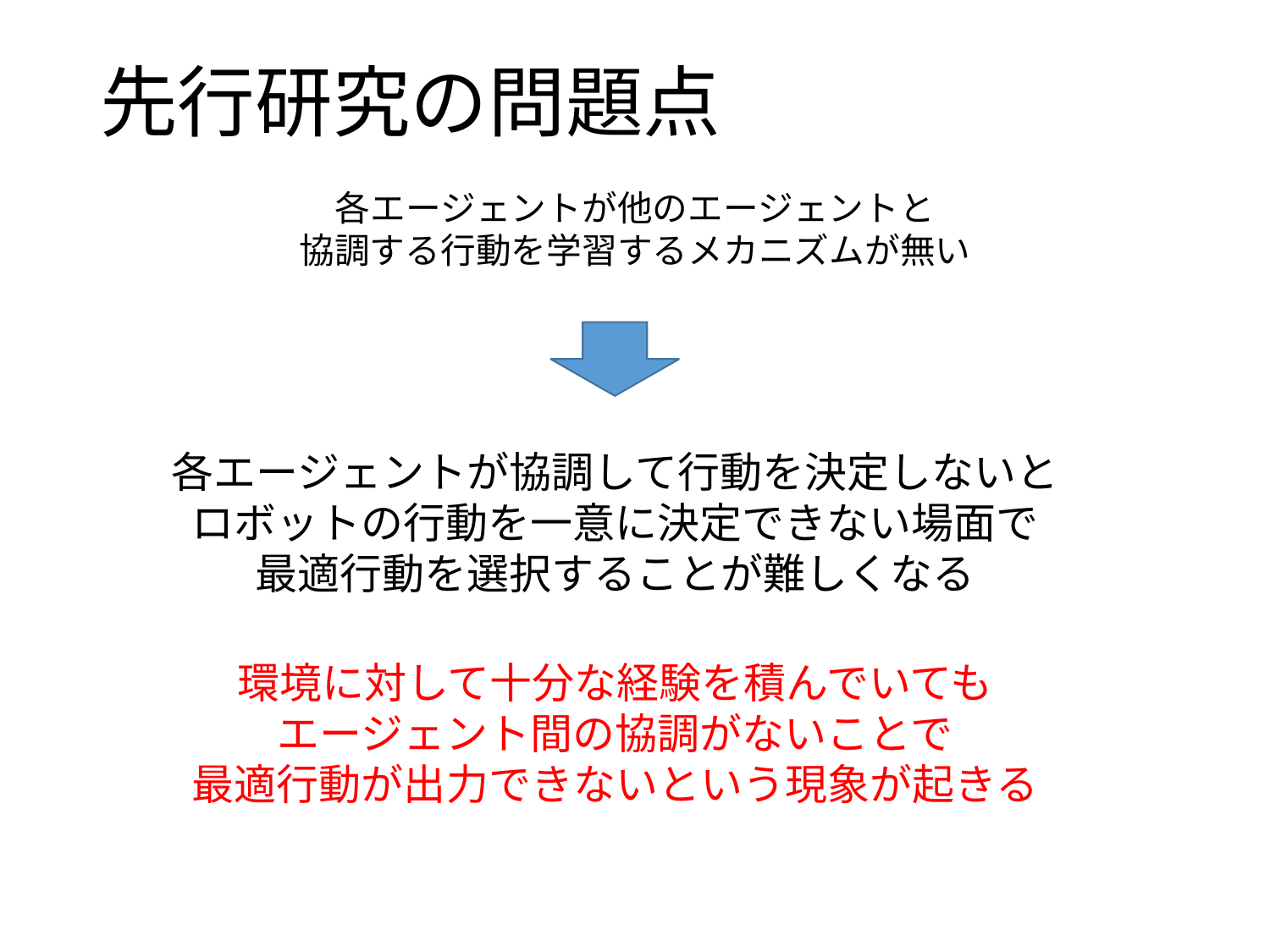

# 先行研究の問題点
各エージェントが他のエージェントと
協調する行動を学習するメカニズムが無い

各エージェントが協調して行動を決定しないと
ロボットの行動を一意に決定できない場面で
最適行動を選択することが難しくなる
環境に対して十分な経験を積んでいても
エージェント間の協調がないことで
最適行動が出力できないという現象が起きる